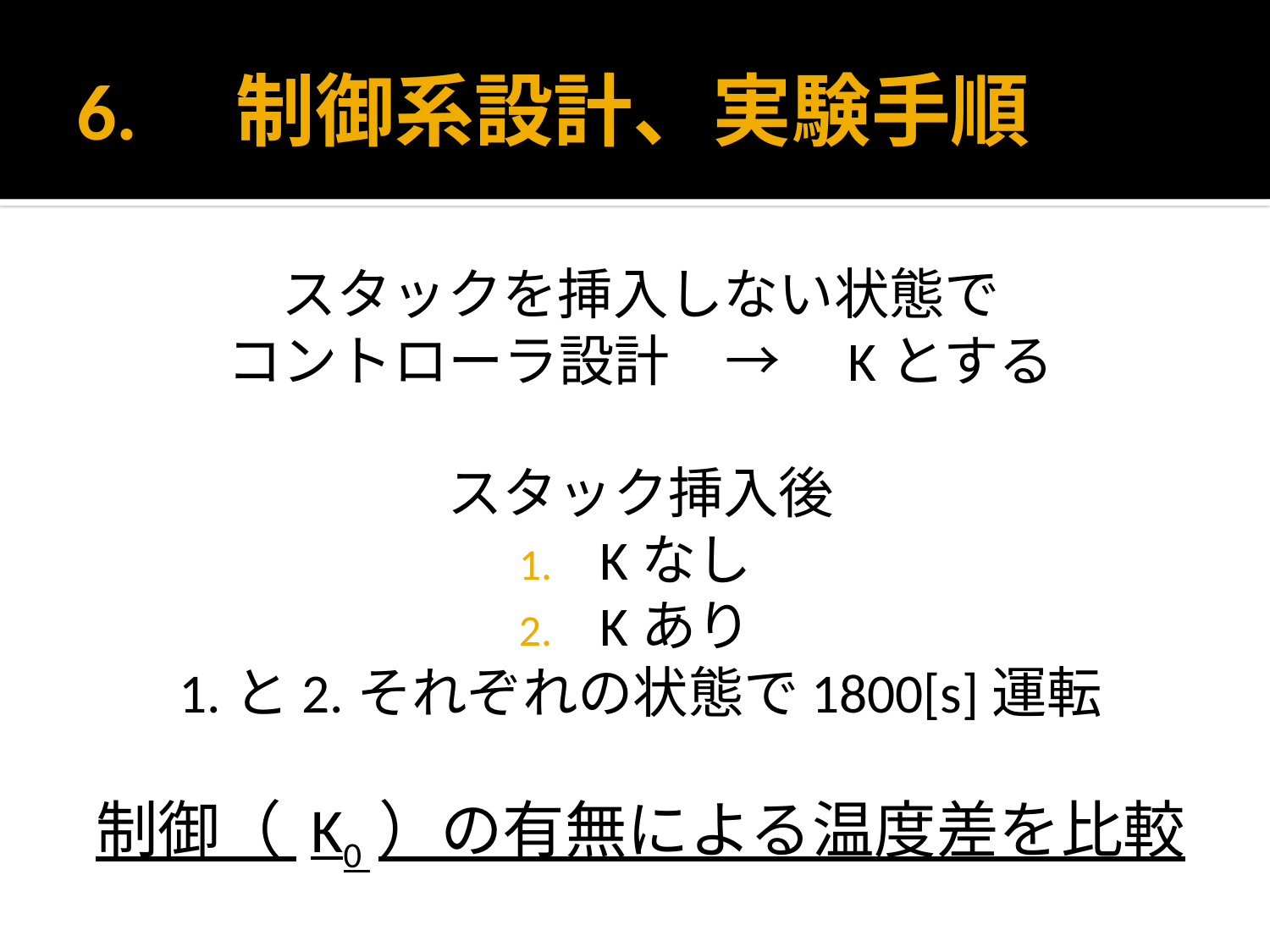

# 6.　制御系設計、実験手順
スタックを挿入しない状態で
コントローラ設計　→　Kとする

スタック挿入後
Kなし
Kあり
1.と2.それぞれの状態で1800[s]運転

制御（ K0 ）の有無による温度差を比較